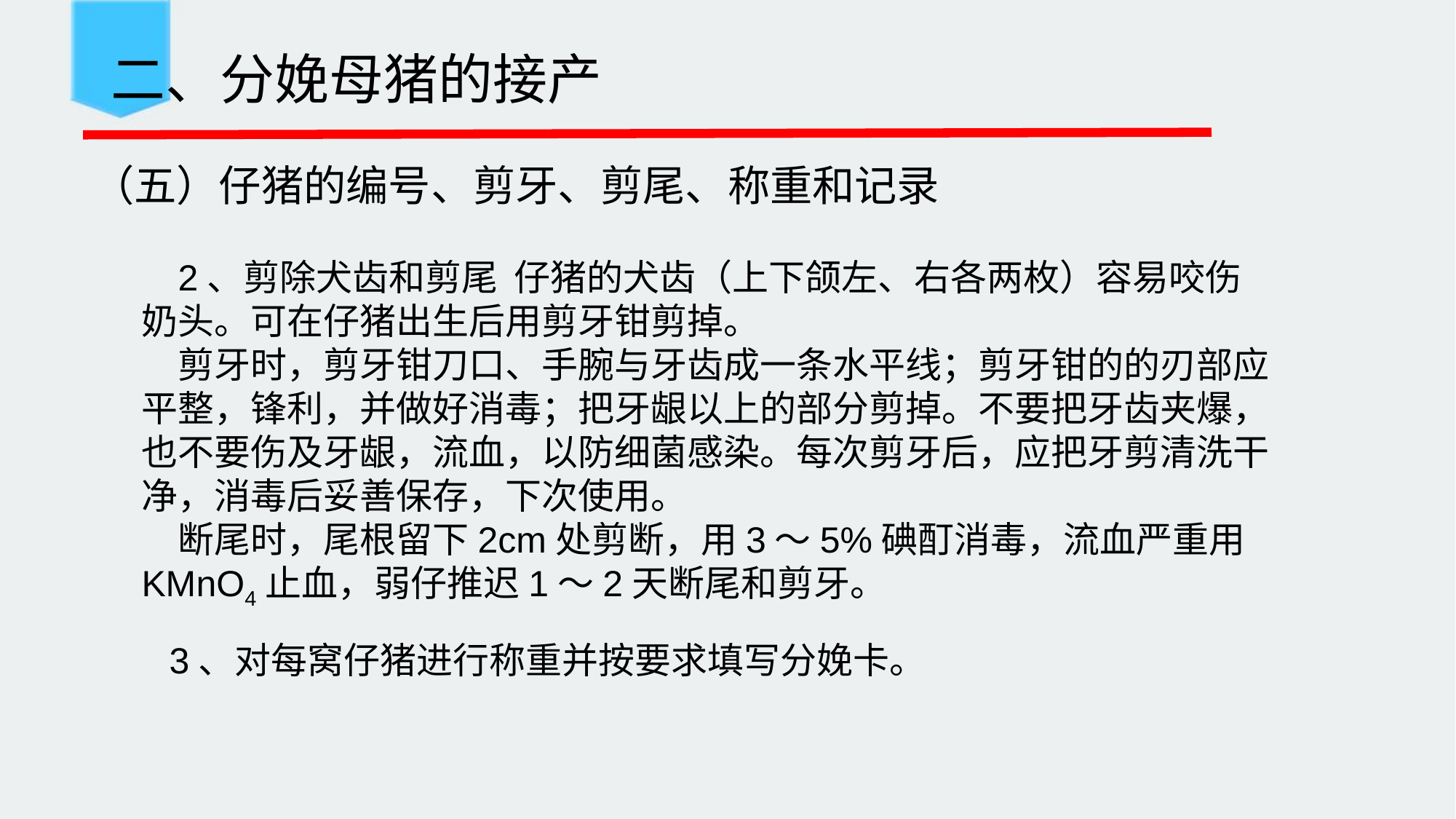

二、分娩母猪的接产
（五）仔猪的编号、剪牙、剪尾、称重和记录
2、剪除犬齿和剪尾  仔猪的犬齿（上下颌左、右各两枚）容易咬伤奶头。可在仔猪出生后用剪牙钳剪掉。
剪牙时，剪牙钳刀口、手腕与牙齿成一条水平线；剪牙钳的的刃部应平整，锋利，并做好消毒；把牙龈以上的部分剪掉。不要把牙齿夹爆，也不要伤及牙龈，流血，以防细菌感染。每次剪牙后，应把牙剪清洗干净，消毒后妥善保存，下次使用。
断尾时，尾根留下2cm处剪断，用3～5%碘酊消毒，流血严重用KMnO4止血，弱仔推迟1～2天断尾和剪牙。

3、对每窝仔猪进行称重并按要求填写分娩卡。